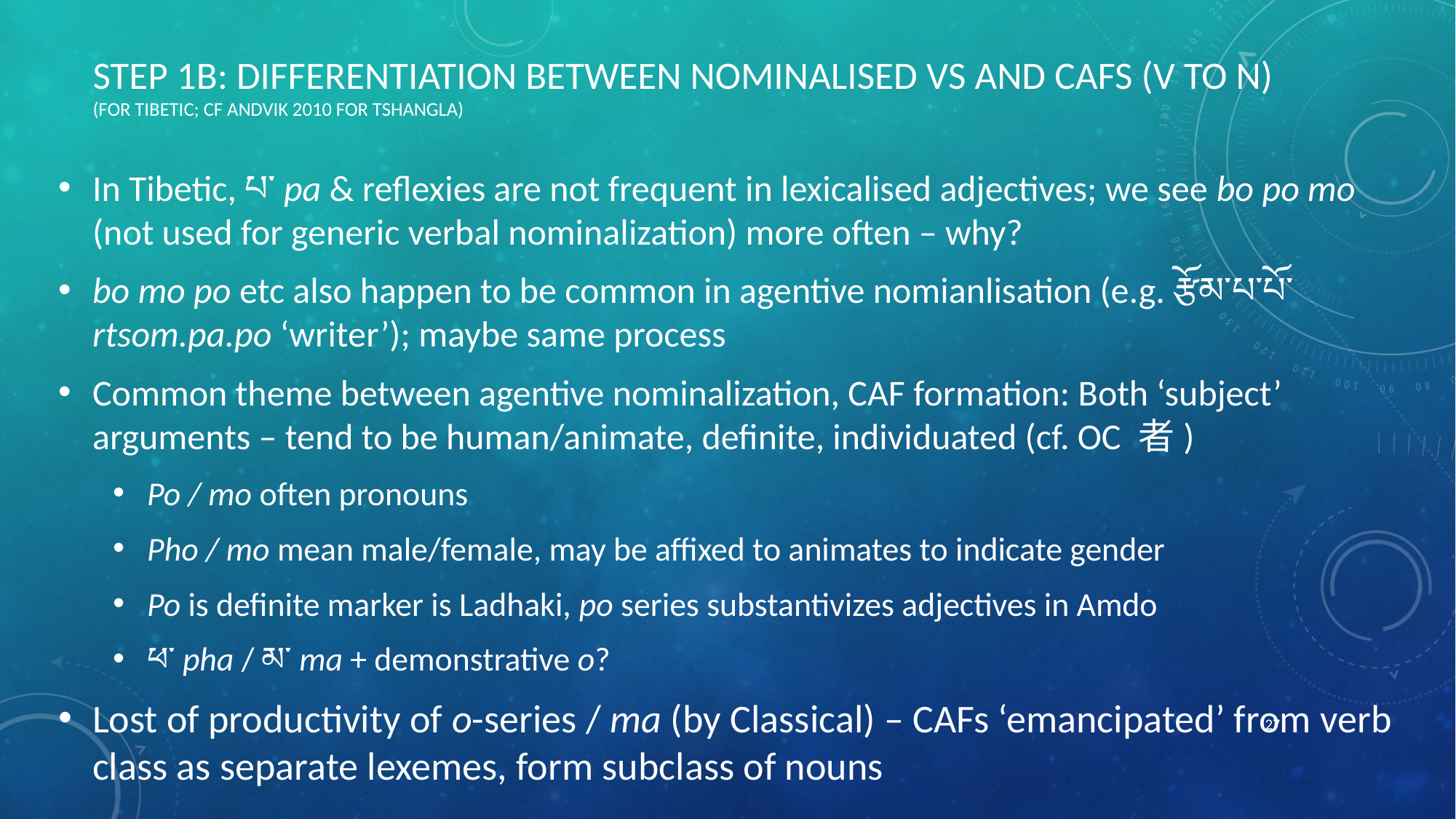

# Step 1B: DIFFERENTIATION bETWEEN NOMINALISED Vs and CAFs (V to N) (for tibetic; cf andvik 2010 for tshangla)
In Tibetic, པ་ pa & reflexies are not frequent in lexicalised adjectives; we see bo po mo (not used for generic verbal nominalization) more often – why?
bo mo po etc also happen to be common in agentive nomianlisation (e.g. རྩོམ་པ་པོ་ rtsom.pa.po ‘writer’); maybe same process
Common theme between agentive nominalization, CAF formation: Both ‘subject’ arguments – tend to be human/animate, definite, individuated (cf. OC 者)
Po / mo often pronouns
Pho / mo mean male/female, may be affixed to animates to indicate gender
Po is definite marker is Ladhaki, po series substantivizes adjectives in Amdo
ཕ་ pha / མ་ ma + demonstrative o?
Lost of productivity of o-series / ma (by Classical) – CAFs ‘emancipated’ from verb class as separate lexemes, form subclass of nouns

27